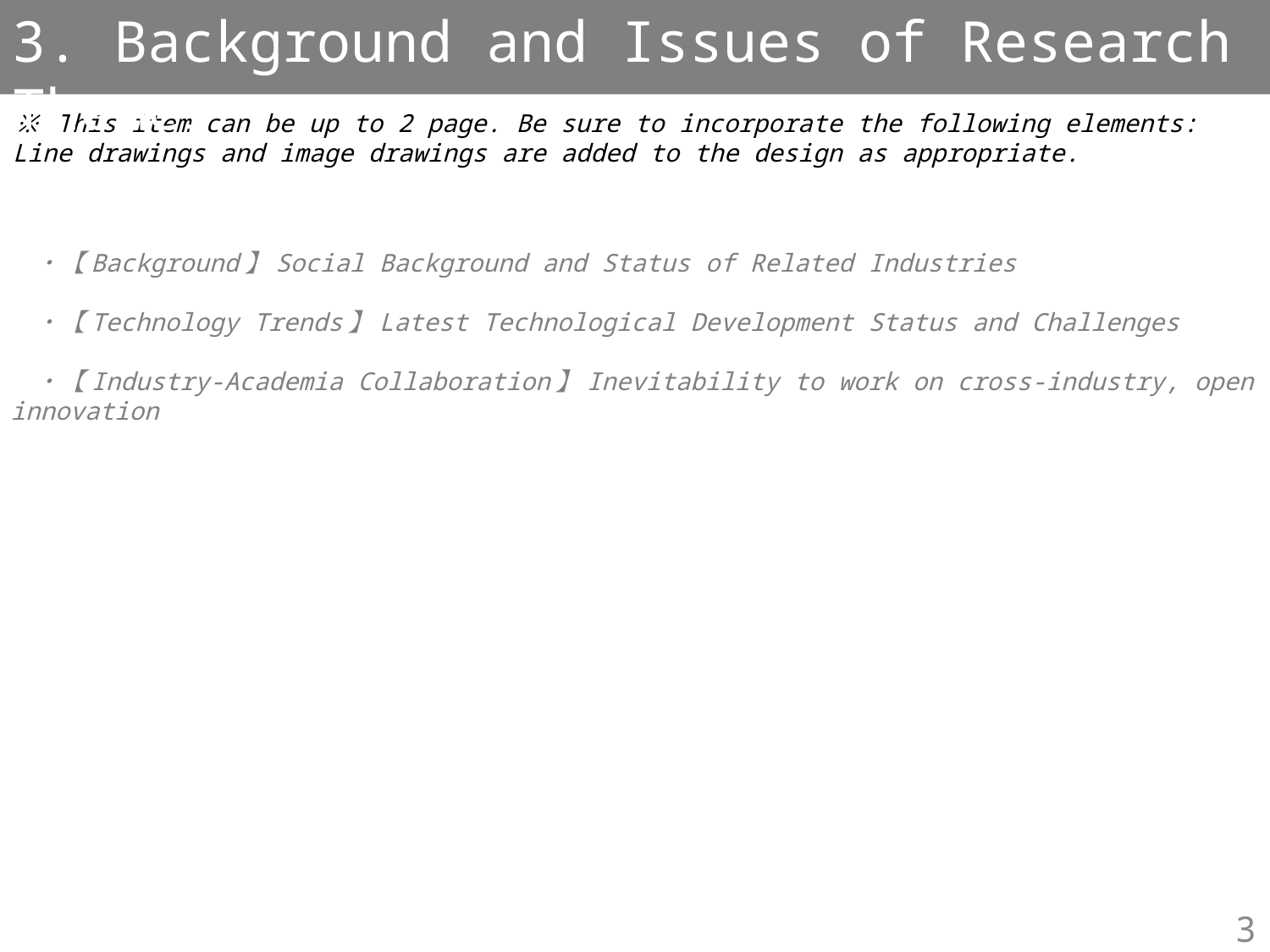

3. Background and Issues of Research Themes
※ This item can be up to 2 page. Be sure to incorporate the following elements: Line drawings and image drawings are added to the design as appropriate.

　・【Background】Social Background and Status of Related Industries

　・【Technology Trends】Latest Technological Development Status and Challenges

　・【Industry-Academia Collaboration】Inevitability to work on cross-industry, open innovation
3